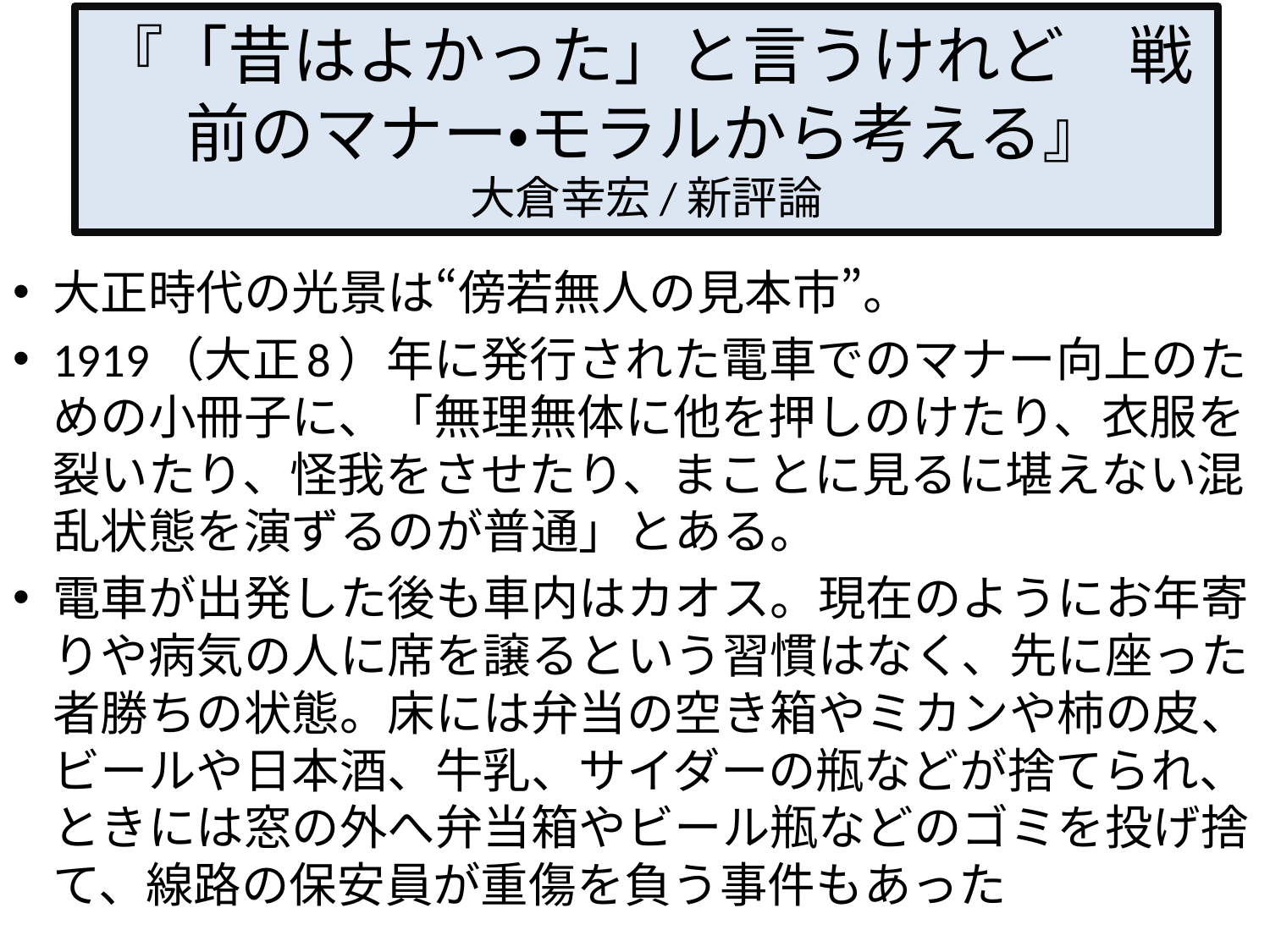

# 『「昔はよかった」と言うけれど　戦前のマナー・モラルから考える』 大倉幸宏/新評論
大正時代の光景は“傍若無人の見本市”。
1919（大正8）年に発行された電車でのマナー向上のための小冊子に、「無理無体に他を押しのけたり、衣服を裂いたり、怪我をさせたり、まことに見るに堪えない混乱状態を演ずるのが普通」とある。
電車が出発した後も車内はカオス。現在のようにお年寄りや病気の人に席を譲るという習慣はなく、先に座った者勝ちの状態。床には弁当の空き箱やミカンや柿の皮、ビールや日本酒、牛乳、サイダーの瓶などが捨てられ、ときには窓の外へ弁当箱やビール瓶などのゴミを投げ捨て、線路の保安員が重傷を負う事件もあった